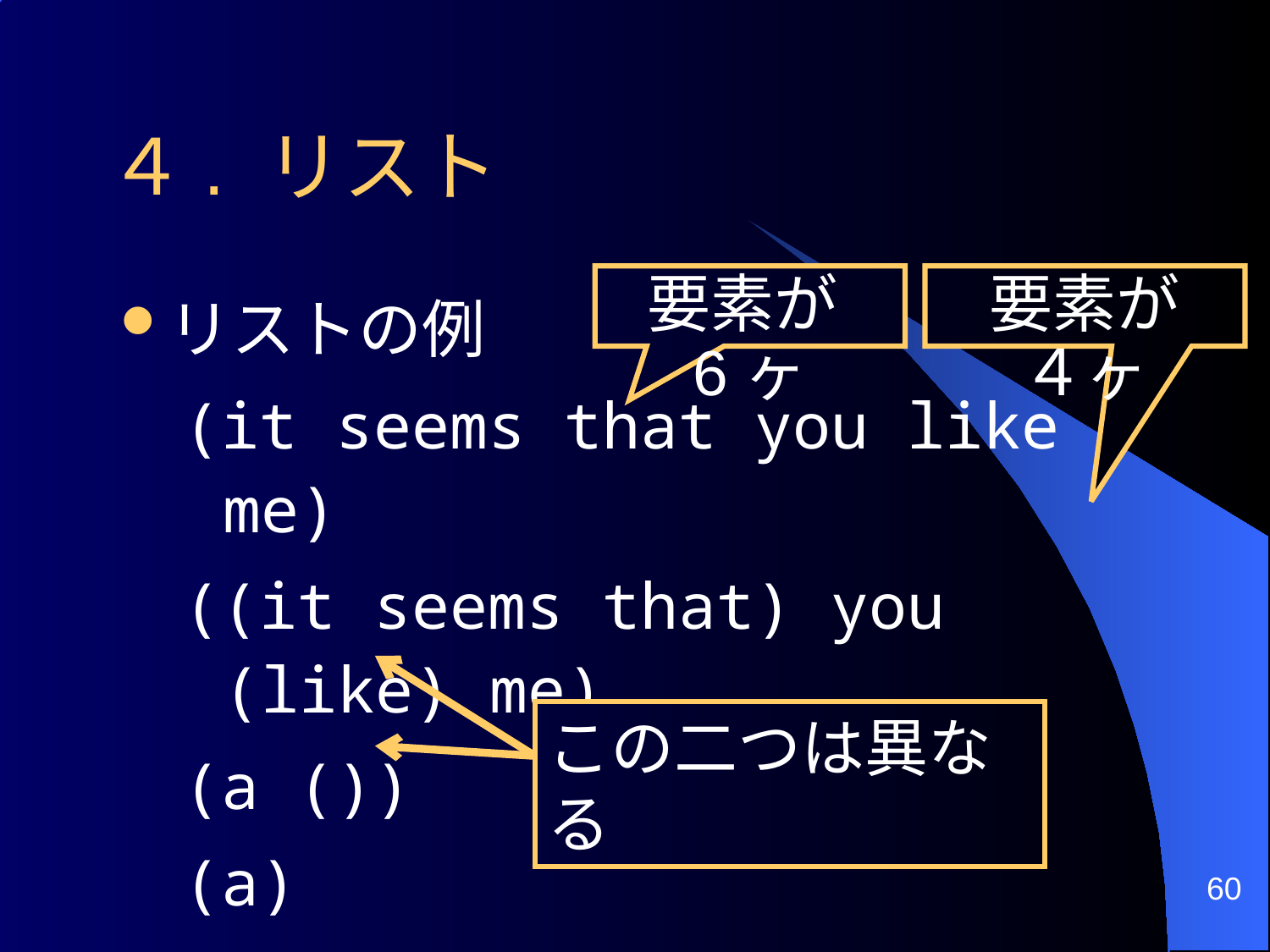

４. リスト
要素が6ヶ
要素が４ヶ
リストの例
(it seems that you like me)
((it seems that) you (like) me)
(a ())
(a)

この二つは異なる
60